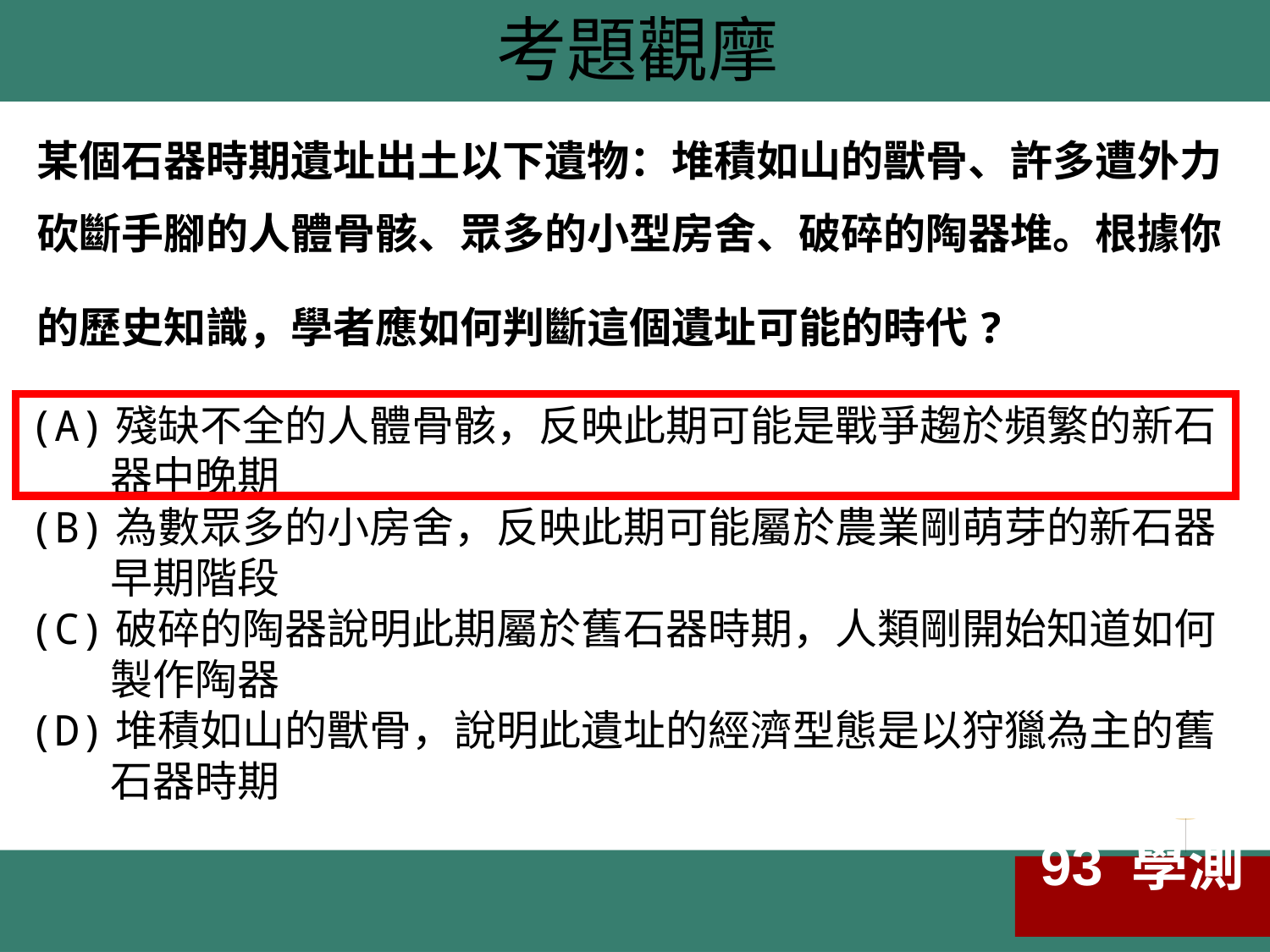

考題觀摩
某個石器時期遺址出土以下遺物：堆積如山的獸骨、許多遭外力砍斷手腳的人體骨骸、眾多的小型房舍、破碎的陶器堆。根據你的歷史知識，學者應如何判斷這個遺址可能的時代?

(A)殘缺不全的人體骨骸，反映此期可能是戰爭趨於頻繁的新石器中晚期
(B)為數眾多的小房舍，反映此期可能屬於農業剛萌芽的新石器早期階段
(C)破碎的陶器說明此期屬於舊石器時期，人類剛開始知道如何製作陶器
(D)堆積如山的獸骨，說明此遺址的經濟型態是以狩獵為主的舊石器時期

93 學測